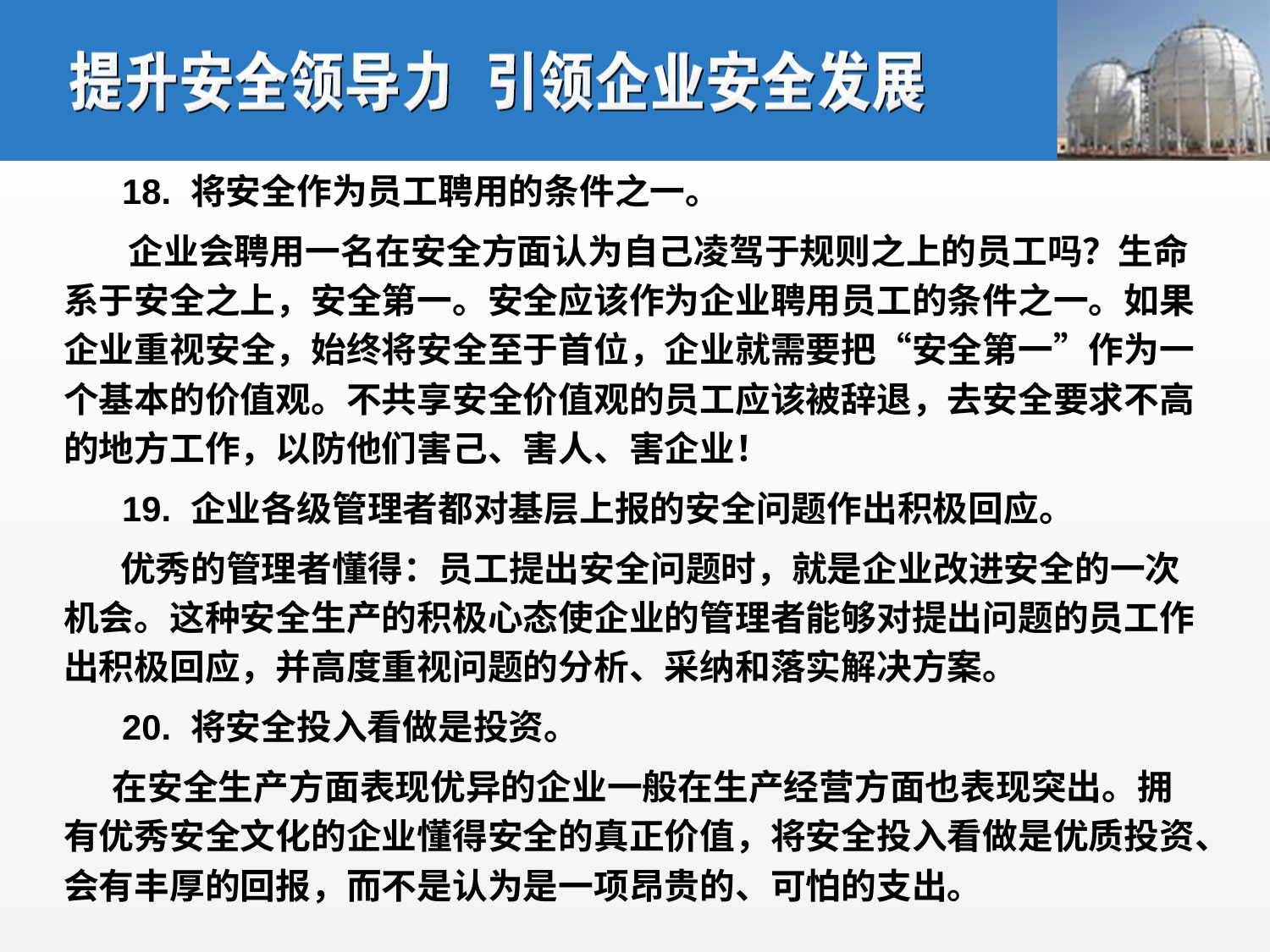

18.	将安全作为员工聘用的条件之一。
       企业会聘用一名在安全方面认为自己凌驾于规则之上的员工吗？生命系于安全之上，安全第一。安全应该作为企业聘用员工的条件之一。如果企业重视安全，始终将安全至于首位，企业就需要把“安全第一”作为一个基本的价值观。不共享安全价值观的员工应该被辞退，去安全要求不高的地方工作，以防他们害己、害人、害企业！
      19.	企业各级管理者都对基层上报的安全问题作出积极回应。
      优秀的管理者懂得：员工提出安全问题时，就是企业改进安全的一次机会。这种安全生产的积极心态使企业的管理者能够对提出问题的员工作出积极回应，并高度重视问题的分析、采纳和落实解决方案。
      20.	将安全投入看做是投资。
     在安全生产方面表现优异的企业一般在生产经营方面也表现突出。拥有优秀安全文化的企业懂得安全的真正价值，将安全投入看做是优质投资、会有丰厚的回报，而不是认为是一项昂贵的、可怕的支出。